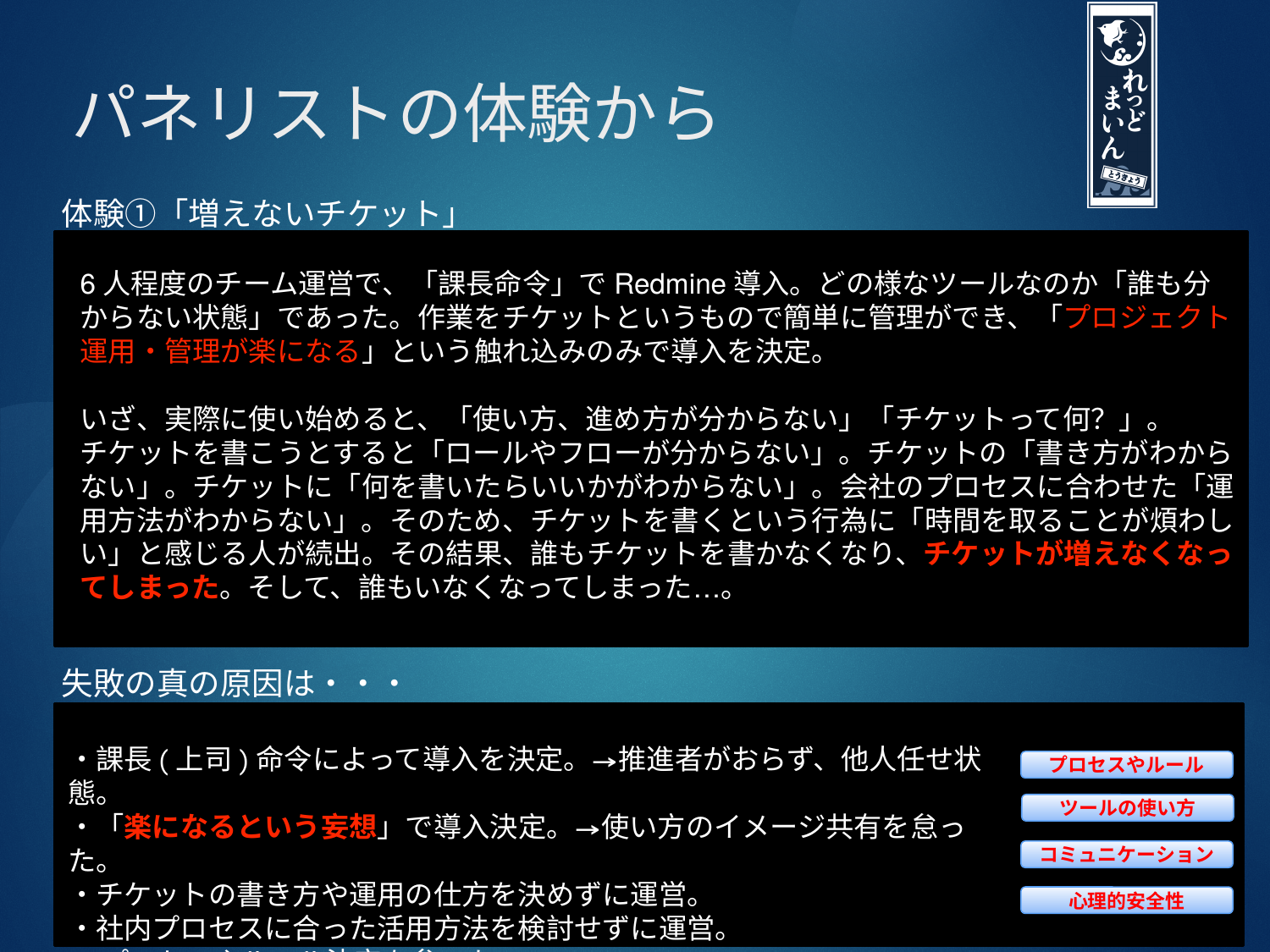

# パネリストの体験から
体験①「増えないチケット」
6人程度のチーム運営で、「課長命令」でRedmine導入。どの様なツールなのか「誰も分からない状態」であった。作業をチケットというもので簡単に管理ができ、「プロジェクト運用・管理が楽になる」という触れ込みのみで導入を決定。

いざ、実際に使い始めると、「使い方、進め方が分からない」「チケットって何？」。
チケットを書こうとすると「ロールやフローが分からない」。チケットの「書き方がわからない」。チケットに「何を書いたらいいかがわからない」。会社のプロセスに合わせた「運用方法がわからない」。そのため、チケットを書くという行為に「時間を取ることが煩わしい」と感じる人が続出。その結果、誰もチケットを書かなくなり、チケットが増えなくなってしまった。そして、誰もいなくなってしまった…。

失敗の真の原因は・・・

・課長(上司)命令によって導入を決定。→推進者がおらず、他人任せ状態。
・「楽になるという妄想」で導入決定。→使い方のイメージ共有を怠った。
・チケットの書き方や運用の仕方を決めずに運営。
・社内プロセスに合った活用方法を検討せずに運営。
→プロセスやルール決定を怠った。
プロセスやルール

ツールの使い方

コミュニケーション

心理的安全性